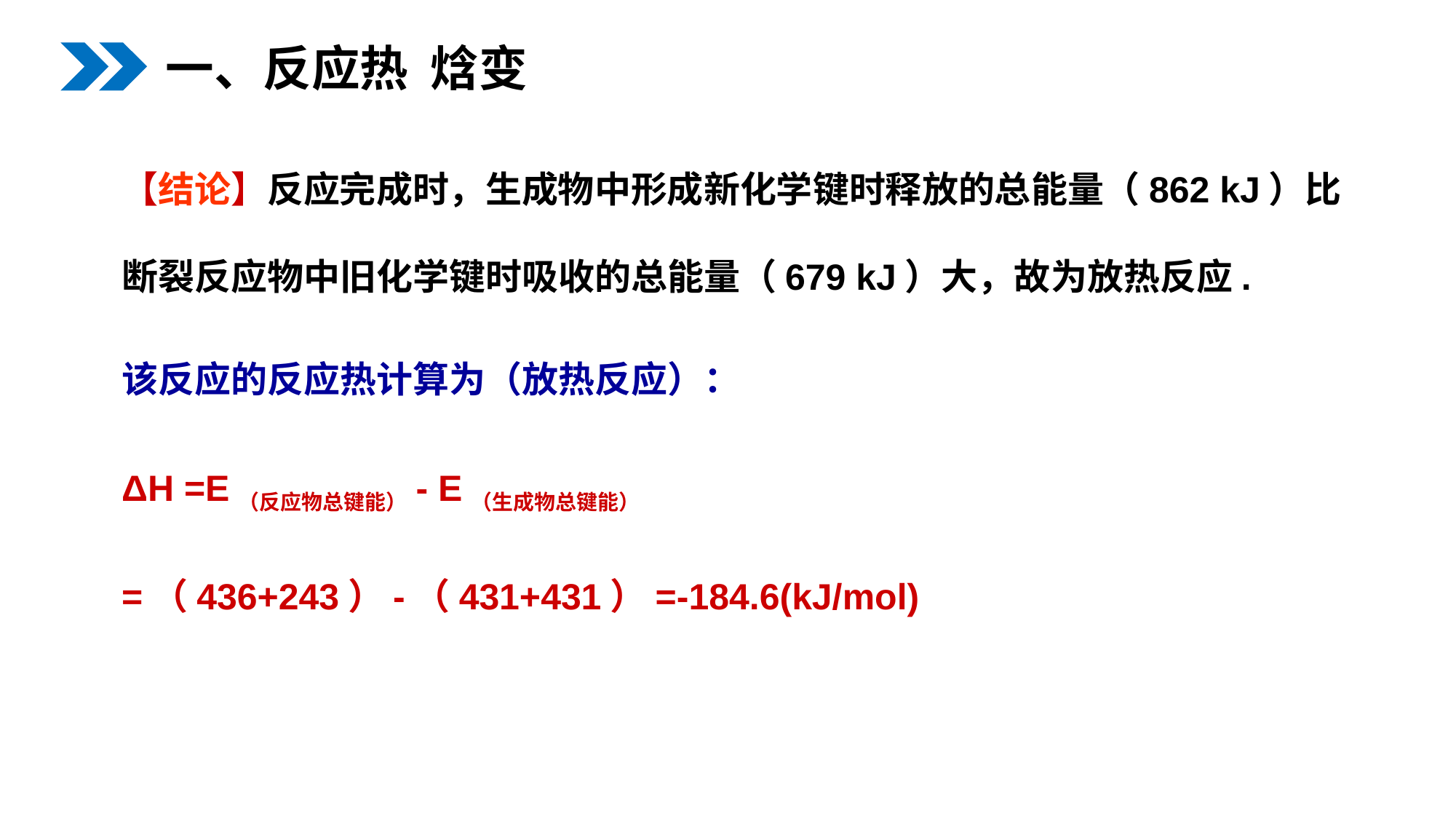

一、反应热  焓变
【结论】反应完成时，生成物中形成新化学键时释放的总能量（862 kJ）比断裂反应物中旧化学键时吸收的总能量（679 kJ）大，故为放热反应.
该反应的反应热计算为（放热反应）：
ΔH =E（反应物总键能）- E（生成物总键能）
=（436+243）-（431+431）=-184.6(kJ/mol)